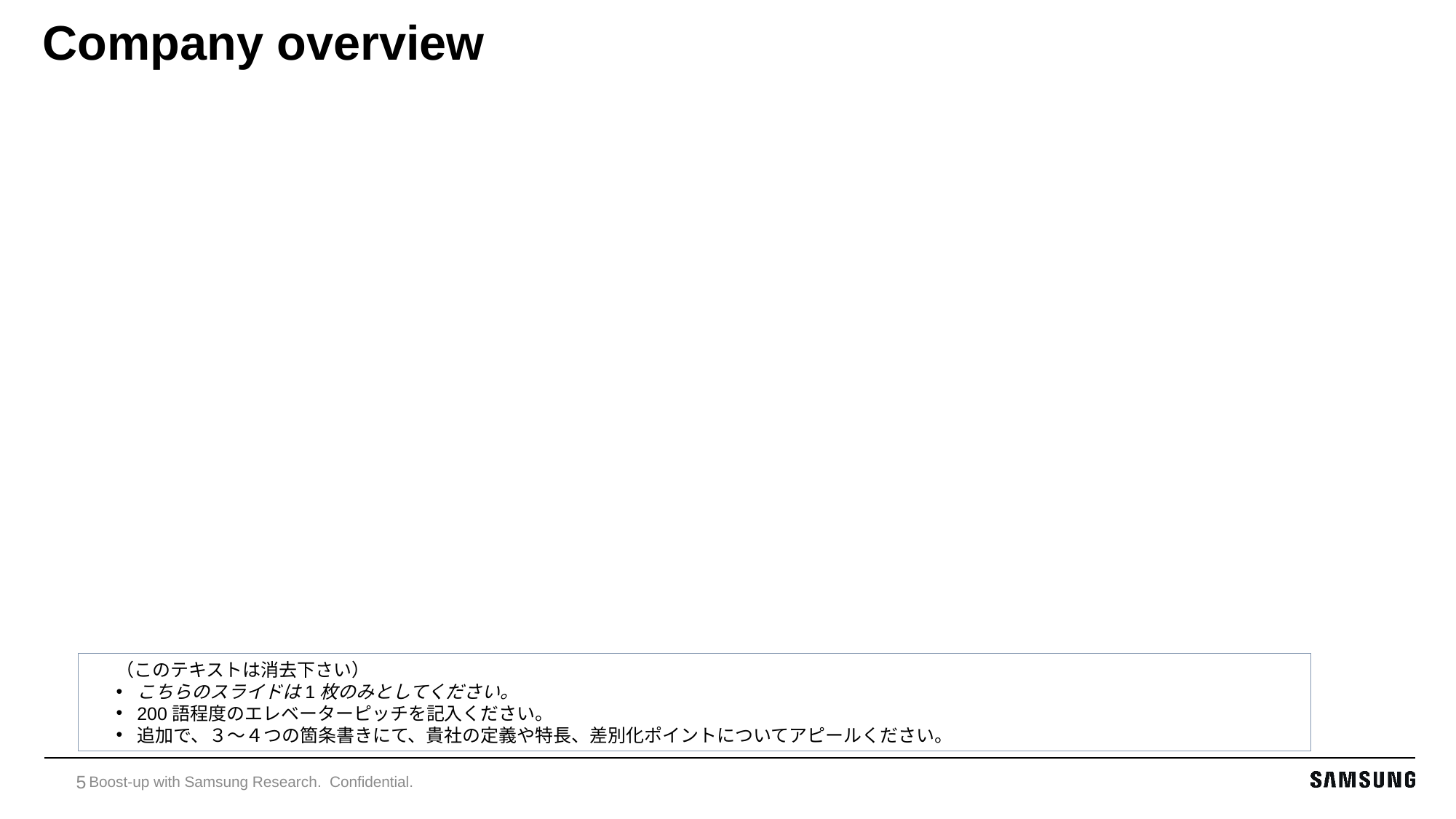

# Company overview

（このテキストは消去下さい）
こちらのスライドは1枚のみとしてください。
200語程度のエレベーターピッチを記入ください。
追加で、３～４つの箇条書きにて、貴社の定義や特長、差別化ポイントについてアピールください。
Boost-up with Samsung Research.  Confidential.
5